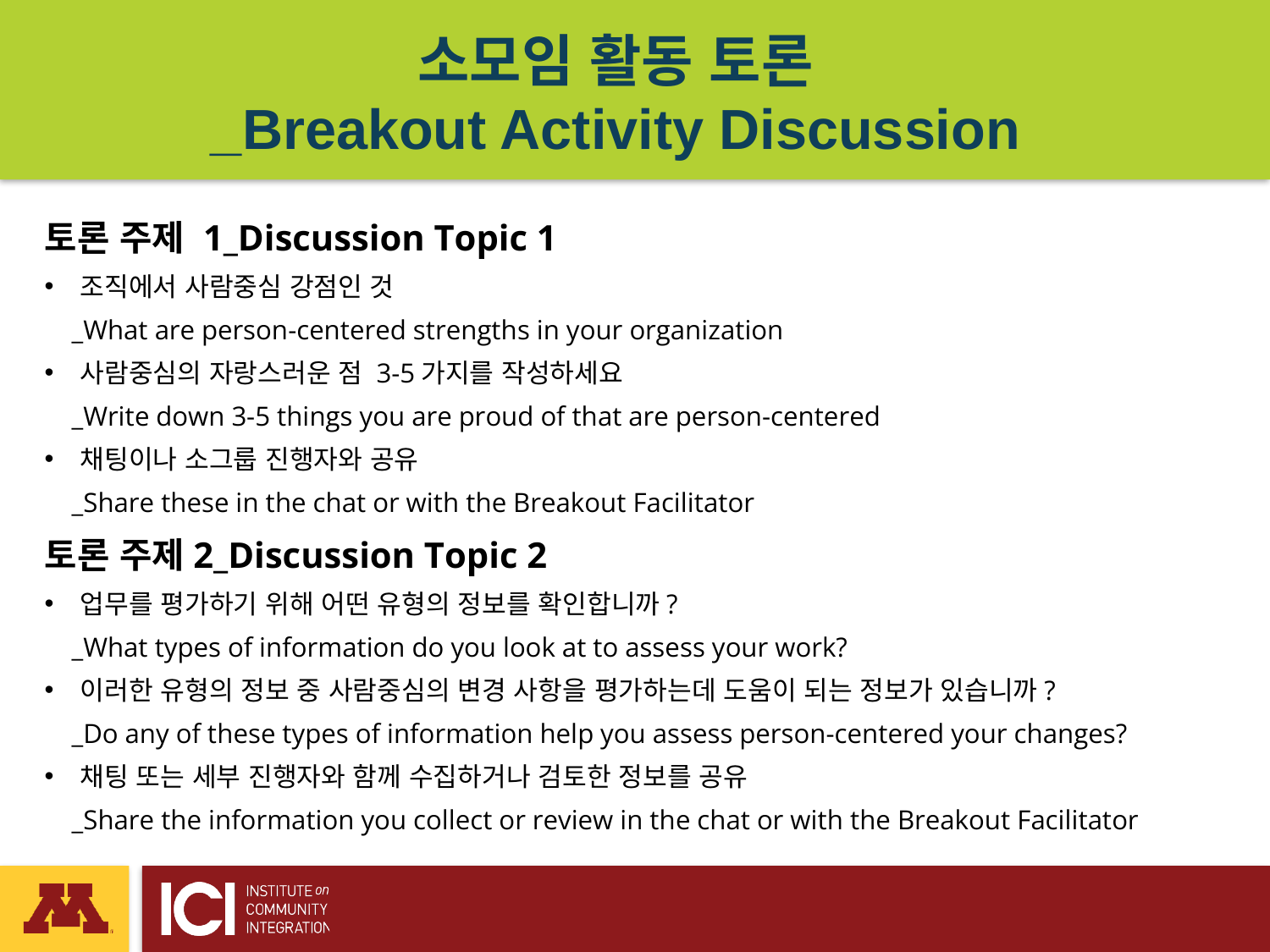

# 소모임 활동 토론 _Breakout Activity Discussion
토론 주제 1_Discussion Topic 1
조직에서 사람중심 강점인 것
    _What are person-centered strengths in your organization
사람중심의 자랑스러운 점 3-5가지를 작성하세요
    _Write down 3-5 things you are proud of that are person-centered
채팅이나 소그룹 진행자와 공유
    _Share these in the chat or with the Breakout Facilitator
토론 주제2_Discussion Topic 2
업무를 평가하기 위해 어떤 유형의 정보를 확인합니까?
    _What types of information do you look at to assess your work?
이러한 유형의 정보 중 사람중심의 변경 사항을 평가하는데 도움이 되는 정보가 있습니까?
    _Do any of these types of information help you assess person-centered your changes?
채팅 또는 세부 진행자와 함께 수집하거나 검토한 정보를 공유
    _Share the information you collect or review in the chat or with the Breakout Facilitator